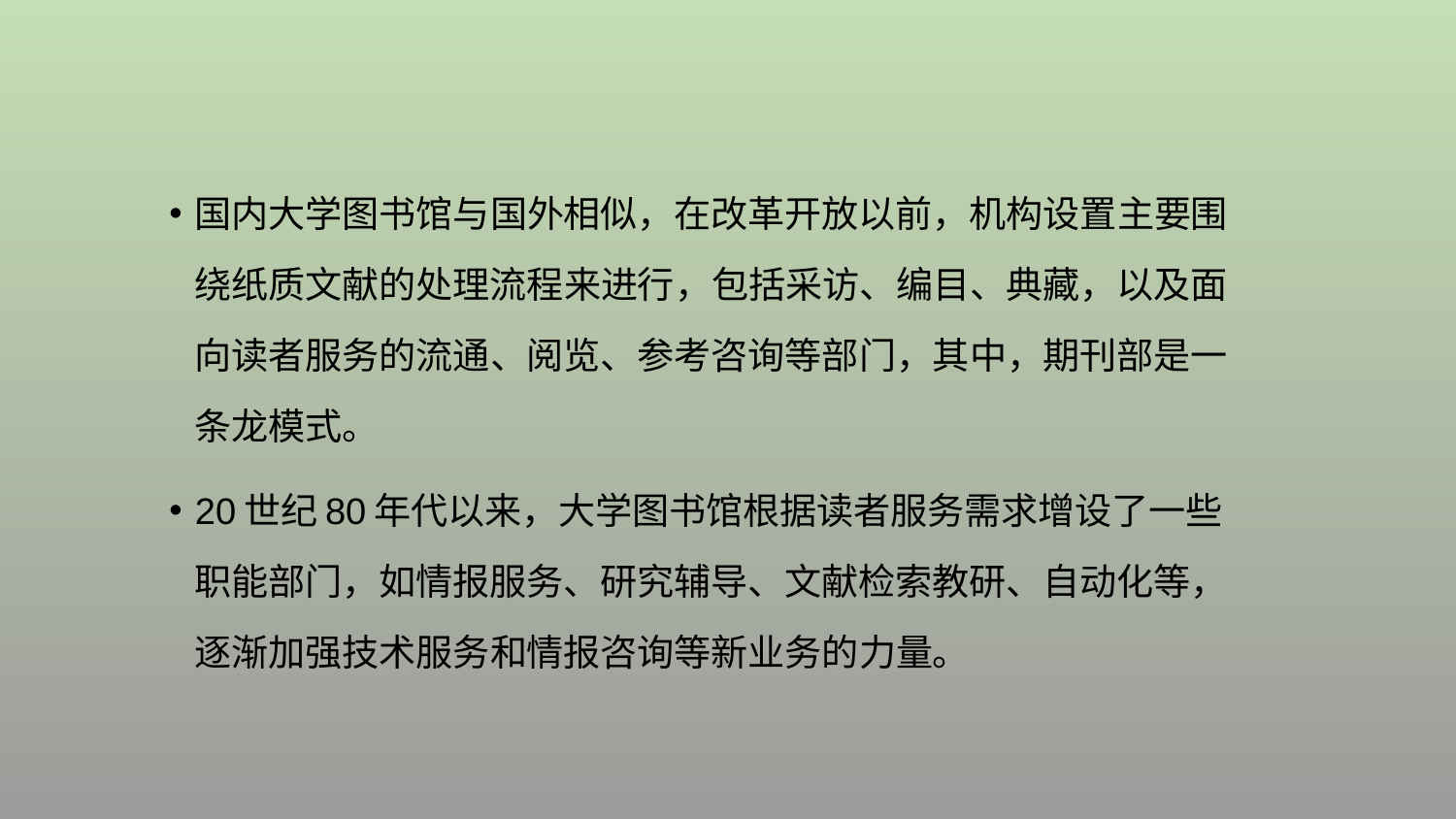

国内大学图书馆与国外相似，在改革开放以前，机构设置主要围绕纸质文献的处理流程来进行，包括采访、编目、典藏，以及面向读者服务的流通、阅览、参考咨询等部门，其中，期刊部是一条龙模式。
20世纪80年代以来，大学图书馆根据读者服务需求增设了一些职能部门，如情报服务、研究辅导、文献检索教研、自动化等，逐渐加强技术服务和情报咨询等新业务的力量。